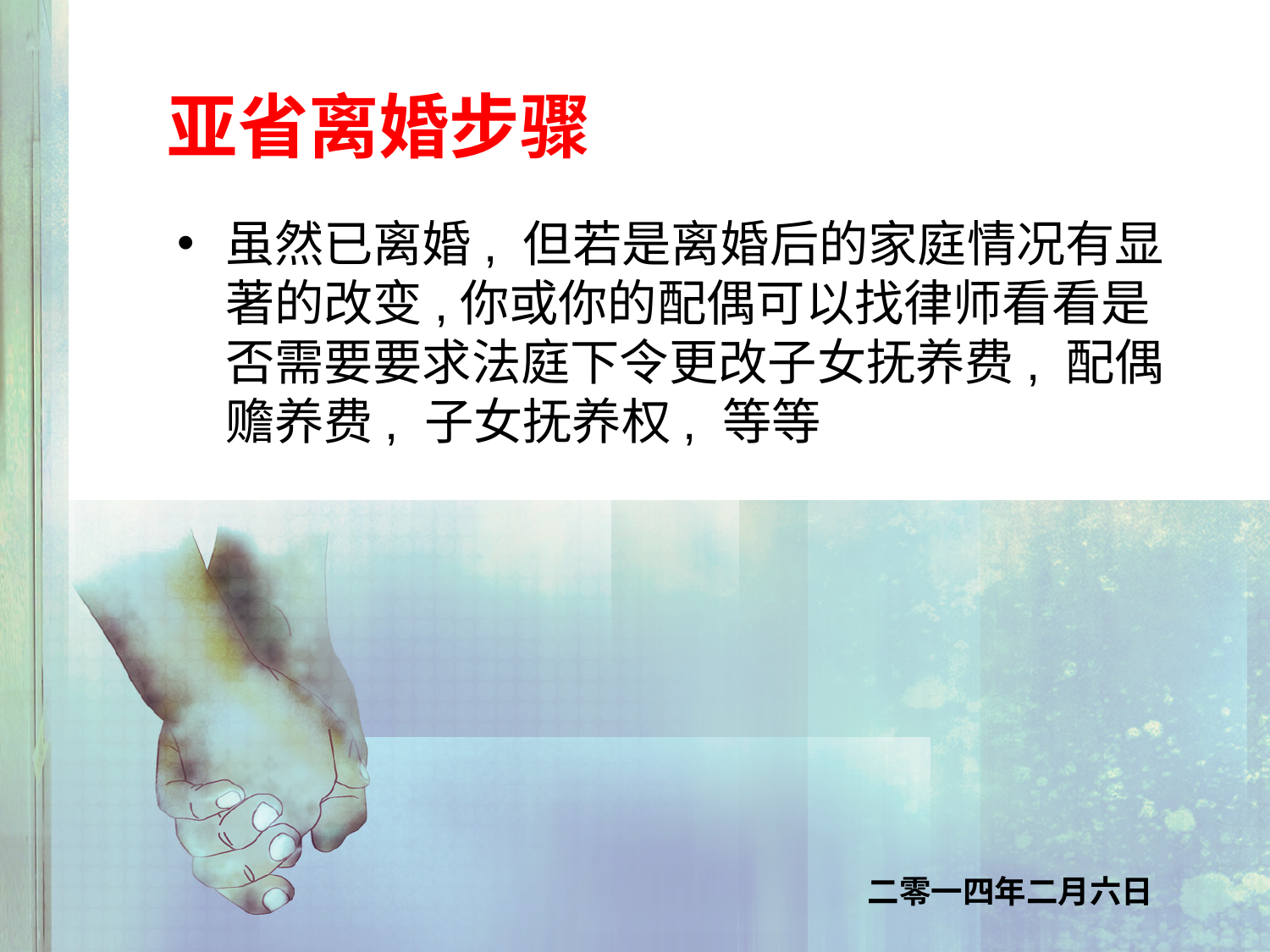

亚省离婚步骤
虽然已离婚, 但若是离婚后的家庭情况有显著的改变,你或你的配偶可以找律师看看是否需要要求法庭下令更改子女抚养费, 配偶赡养费, 子女抚养权, 等等
二零一四年二月六日